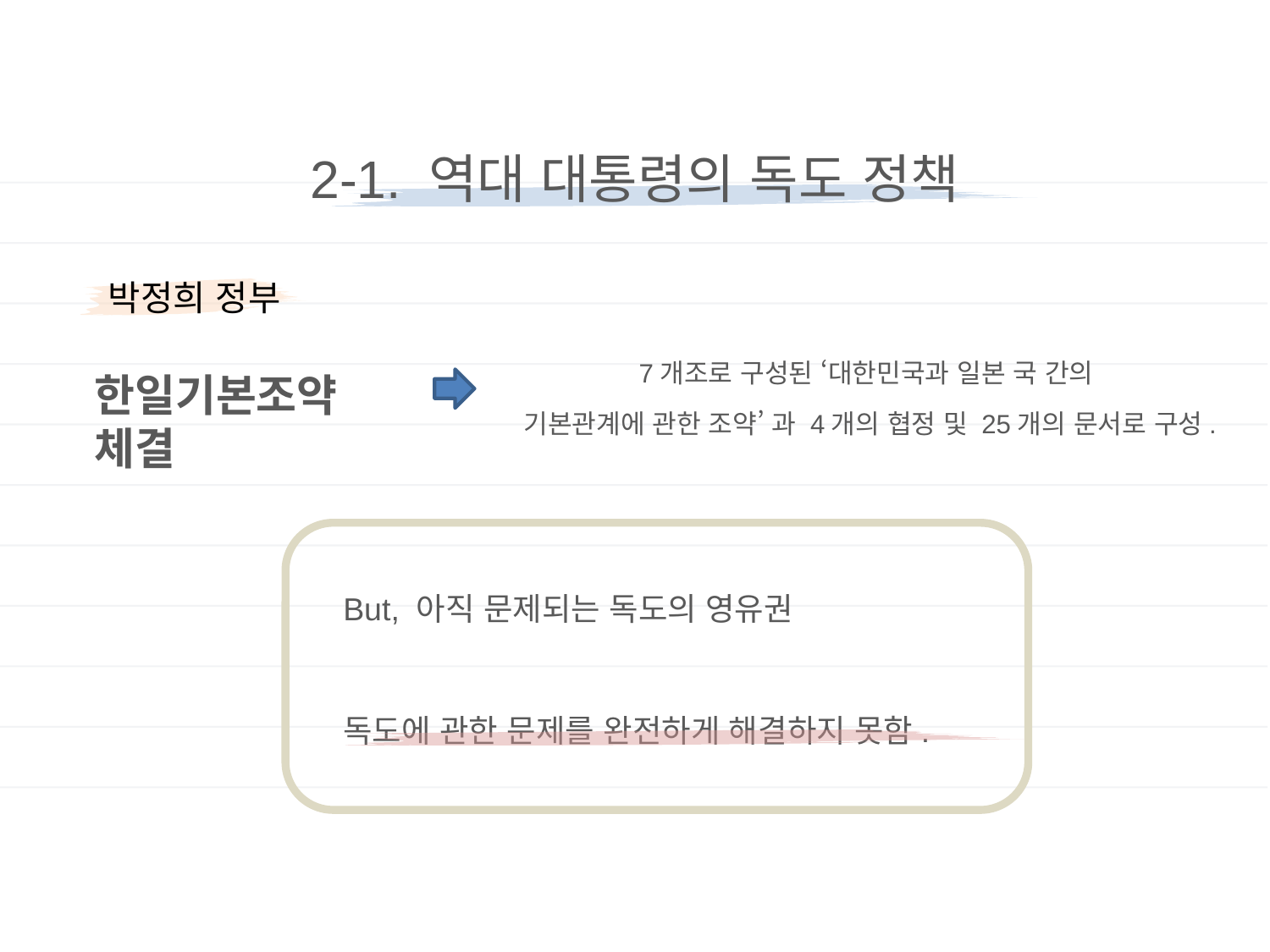

2-1. 역대 대통령의 독도 정책

박정희 정부
7개조로 구성된 ‘대한민국과 일본 국 간의
기본관계에 관한 조약’ 과 4개의 협정 및 25개의 문서로 구성.
한일기본조약 체결

But, 아직 문제되는 독도의 영유권

독도에 관한 문제를 완전하게 해결하지 못함.